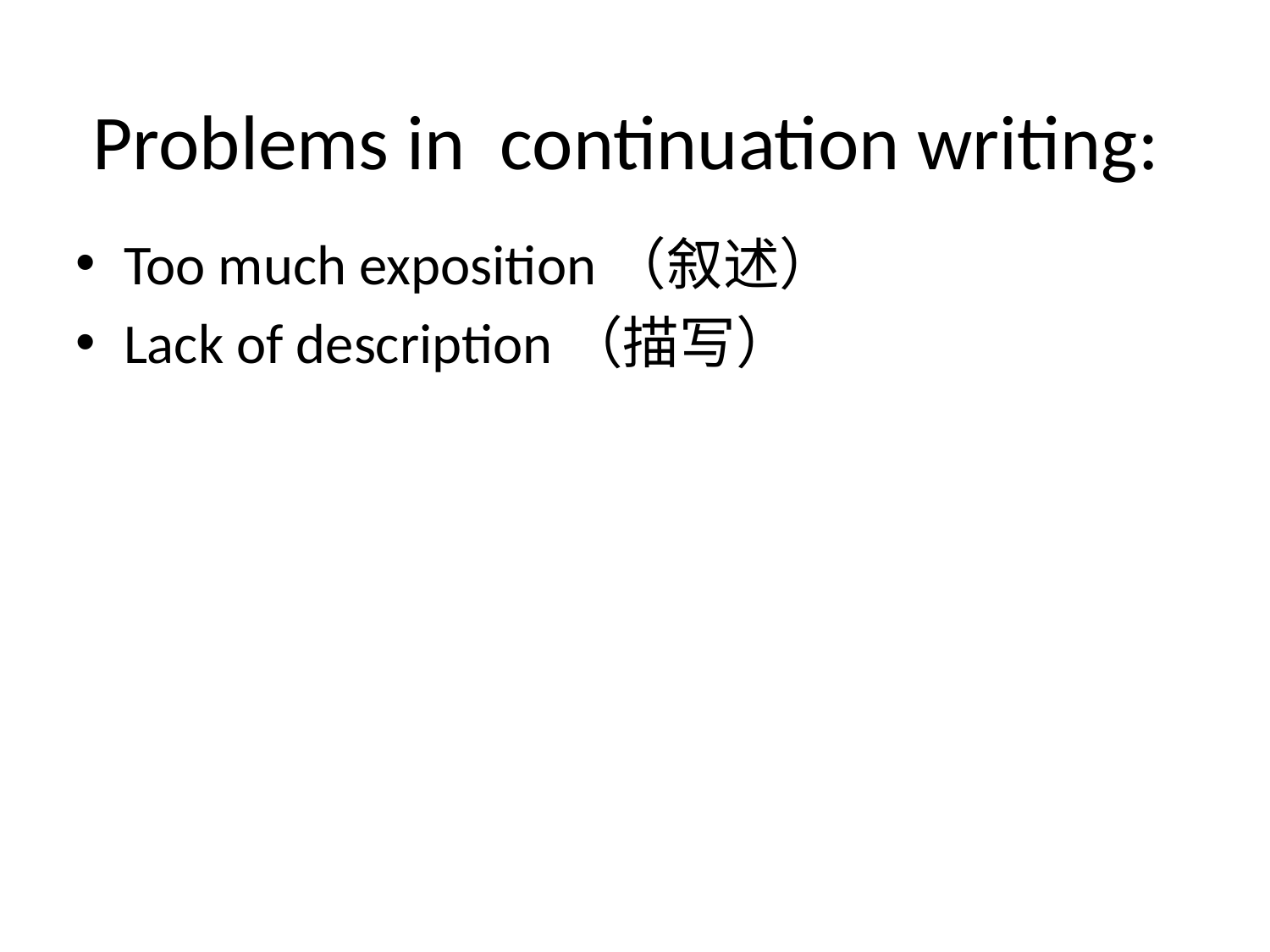

Problems in  continuation writing:
Too much exposition（叙述）
Lack of description（描写）